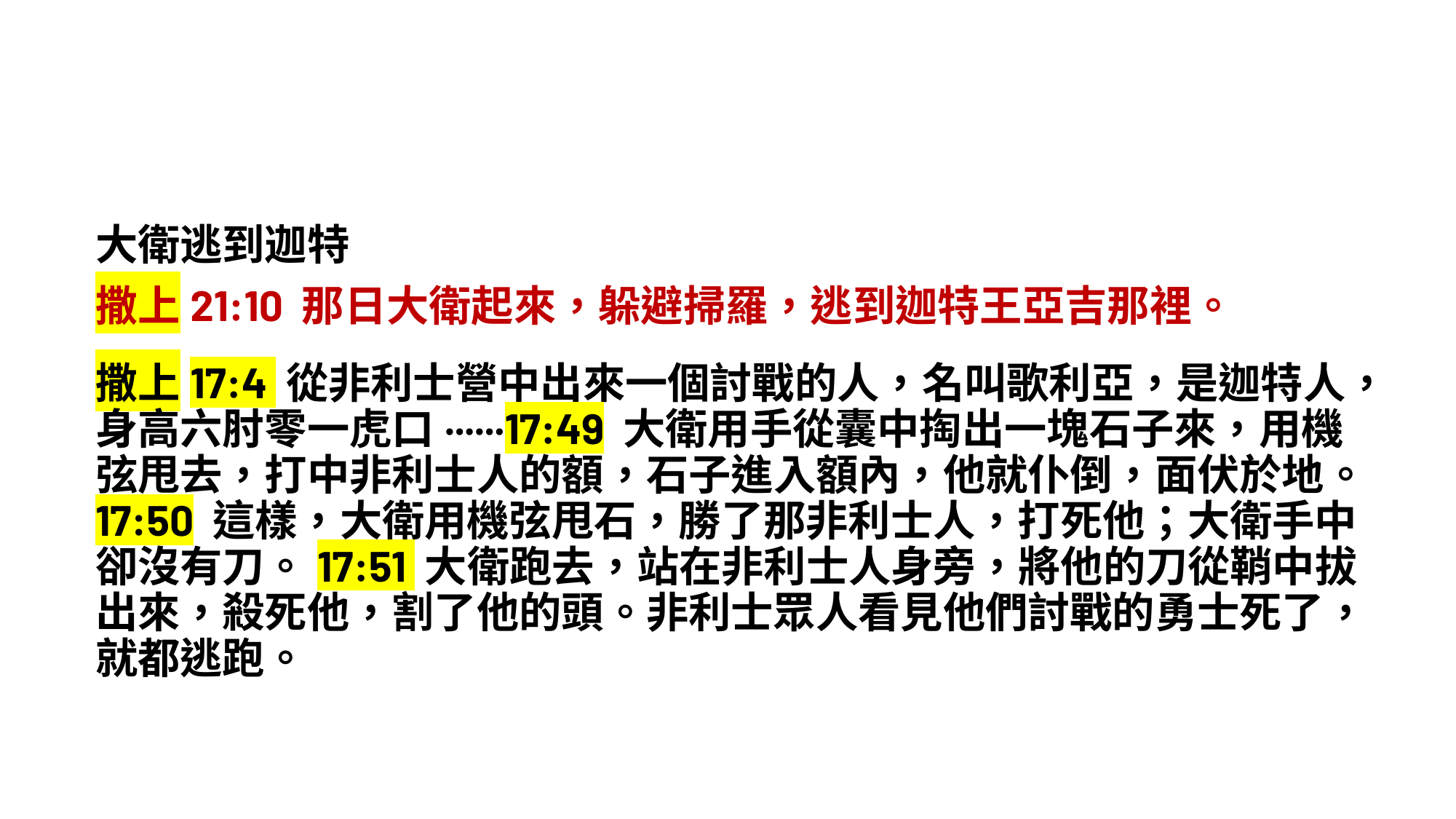

大衛逃到迦特
撒上21:10 那日大衛起來，躲避掃羅，逃到迦特王亞吉那裡。

撒上17:4 從非利士營中出來一個討戰的人，名叫歌利亞，是迦特人，身高六肘零一虎口······17:49 大衛用手從囊中掏出一塊石子來，用機弦甩去，打中非利士人的額，石子進入額內，他就仆倒，面伏於地。17:50 這樣，大衛用機弦甩石，勝了那非利士人，打死他；大衛手中卻沒有刀。17:51 大衛跑去，站在非利士人身旁，將他的刀從鞘中拔出來，殺死他，割了他的頭。非利士眾人看見他們討戰的勇士死了，就都逃跑。